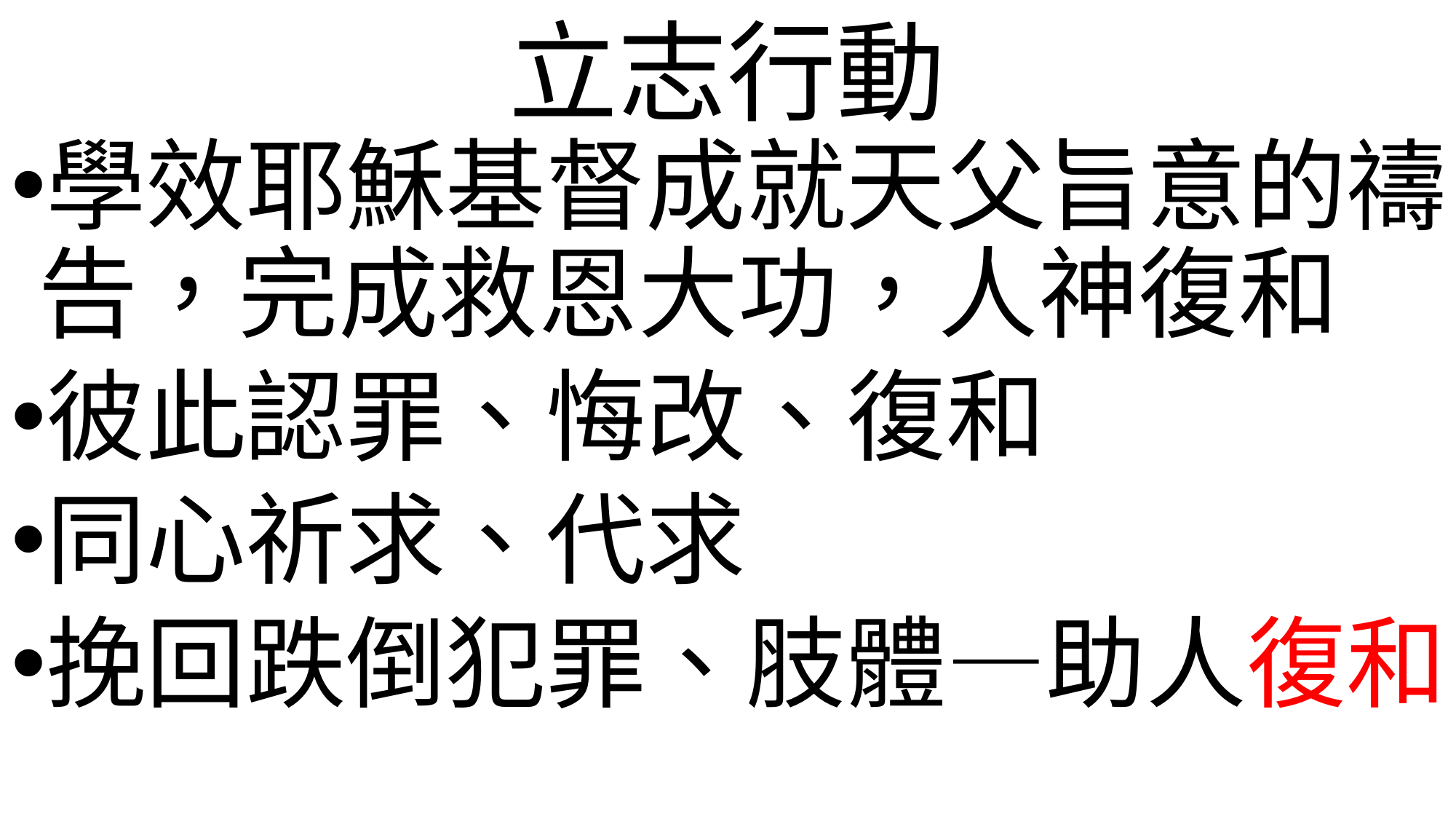

# 立志行動
學效耶穌基督成就天父旨意的禱告，完成救恩大功，人神復和
彼此認罪、悔改、復和
同心祈求、代求
挽回跌倒犯罪、肢體—助人復和